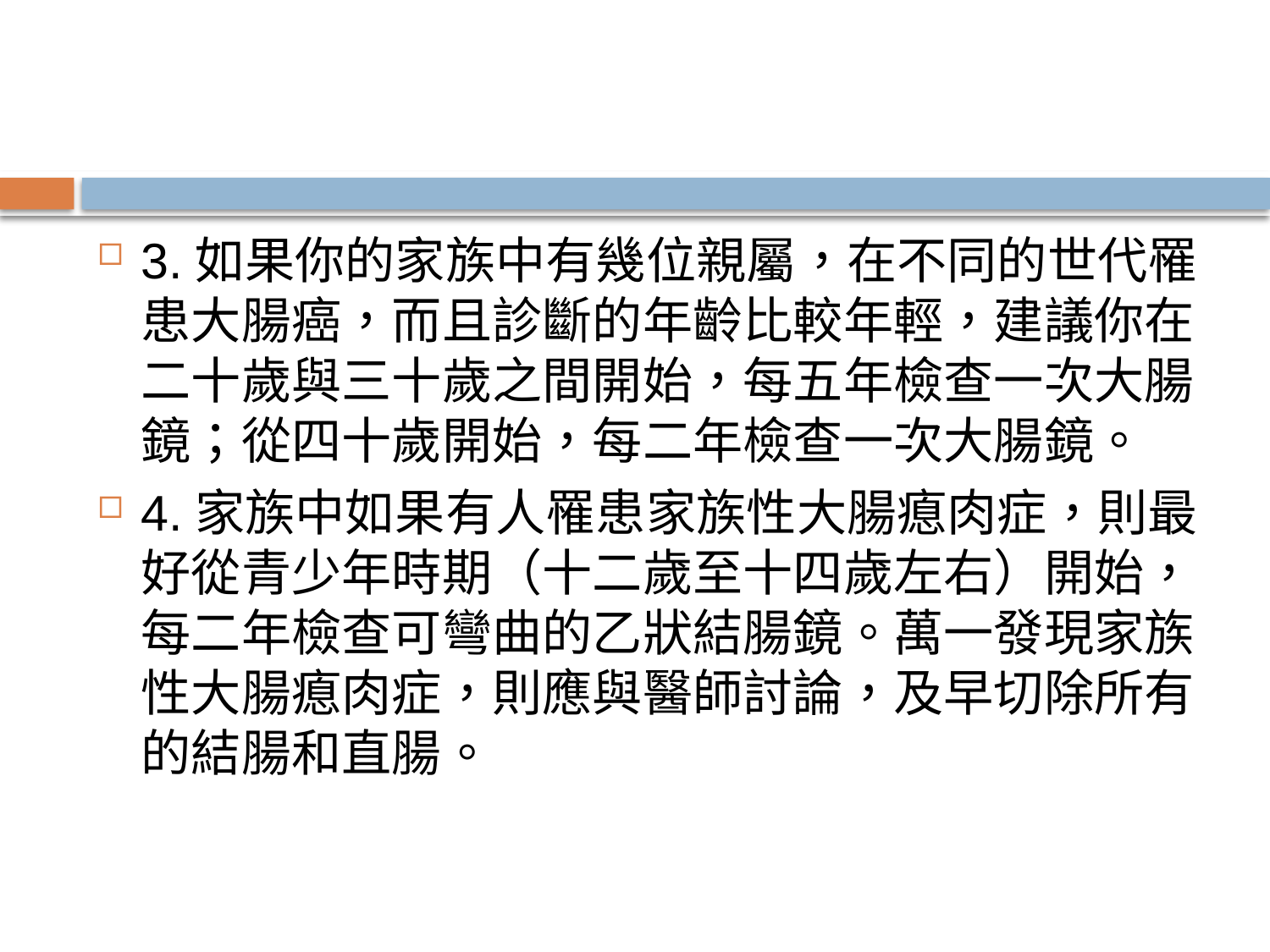

#
3.如果你的家族中有幾位親屬，在不同的世代罹患大腸癌，而且診斷的年齡比較年輕，建議你在二十歲與三十歲之間開始，每五年檢查一次大腸鏡；從四十歲開始，每二年檢查一次大腸鏡。
4.家族中如果有人罹患家族性大腸瘜肉症，則最好從青少年時期（十二歲至十四歲左右）開始，每二年檢查可彎曲的乙狀結腸鏡。萬一發現家族性大腸瘜肉症，則應與醫師討論，及早切除所有的結腸和直腸。